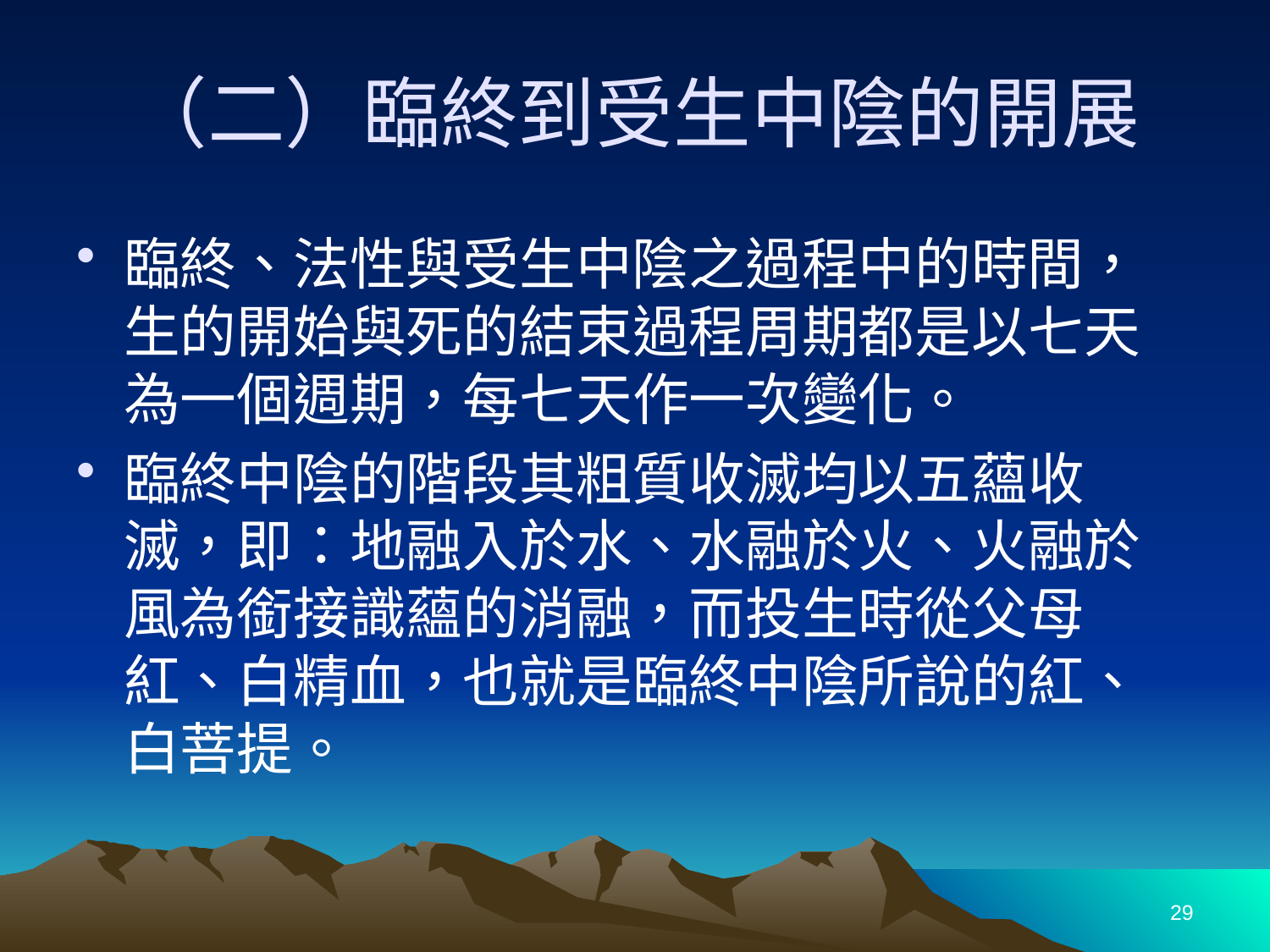

# （二）臨終到受生中陰的開展
臨終、法性與受生中陰之過程中的時間，生的開始與死的結束過程周期都是以七天為一個週期，每七天作一次變化。
臨終中陰的階段其粗質收滅均以五蘊收滅，即：地融入於水、水融於火、火融於風為銜接識蘊的消融，而投生時從父母紅、白精血，也就是臨終中陰所說的紅、白菩提。
29